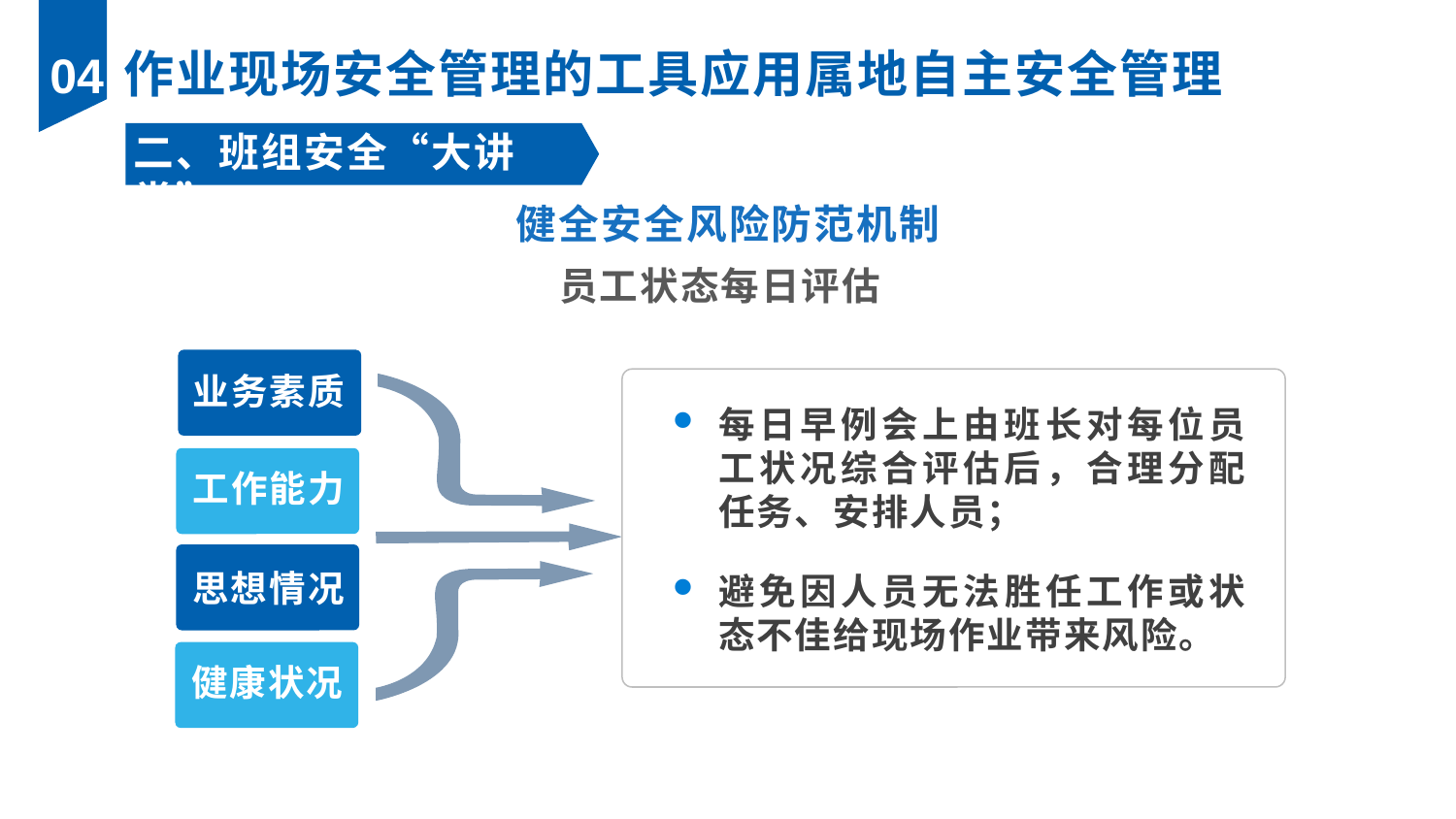

作业现场安全管理的工具应用属地自主安全管理
04
二、班组安全“大讲堂”

健全安全风险防范机制
员工状态每日评估

业务素质
工作能力
思想情况
健康状况

每日早例会上由班长对每位员工状况综合评估后，合理分配任务、安排人员；
避免因人员无法胜任工作或状态不佳给现场作业带来风险。